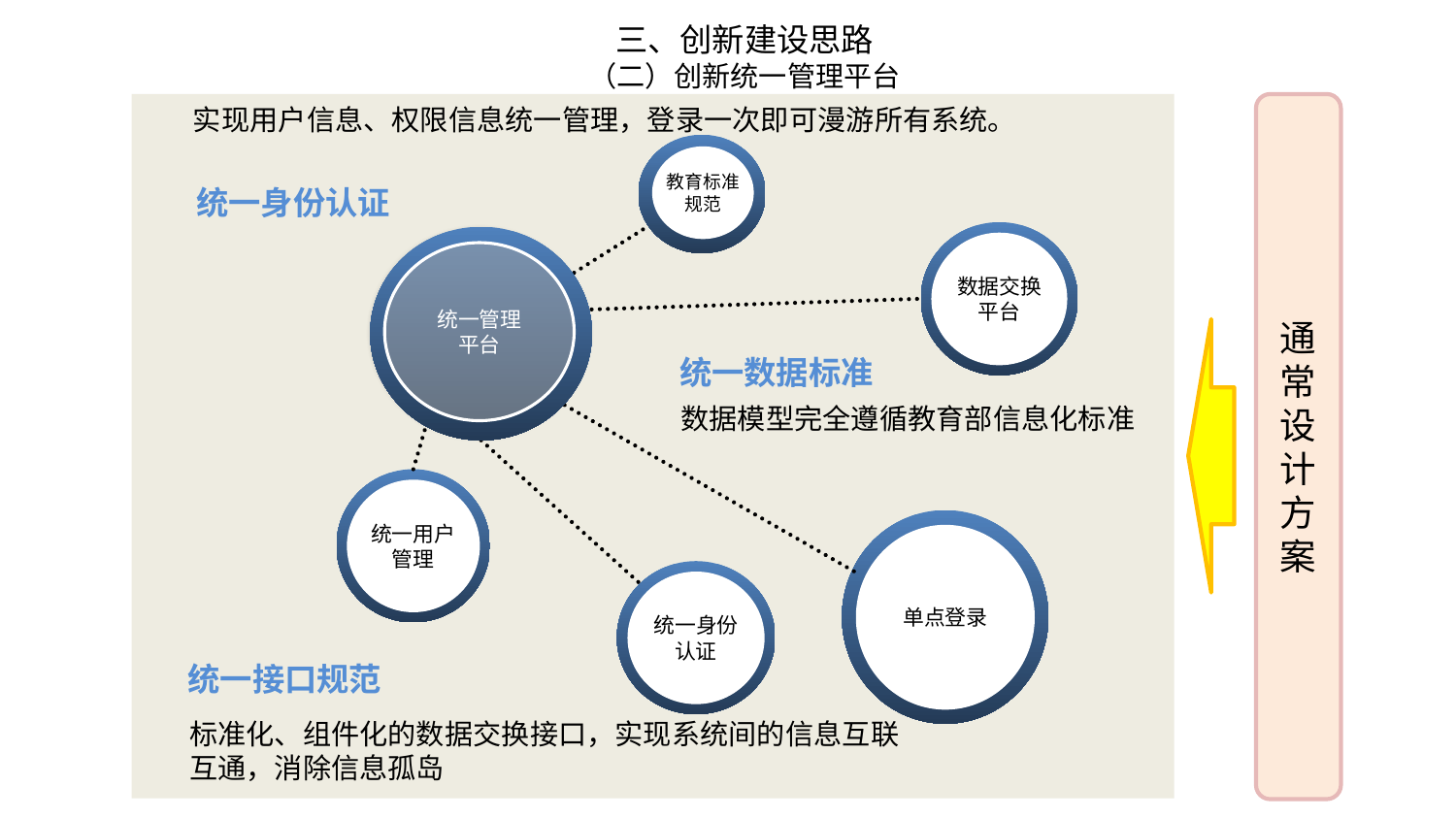

# 三、创新建设思路 （二）创新统一管理平台

通
常
设
计
方
案
实现用户信息、权限信息统一管理，登录一次即可漫游所有系统。
统一身份认证

教育标准
规范

数据交换
平台

统一管理
平台

统一数据标准
数据模型完全遵循教育部信息化标准

统一用户
管理

单点登录

统一身份
认证
统一接口规范
标准化、组件化的数据交换接口，实现系统间的信息互联
互通，消除信息孤岛